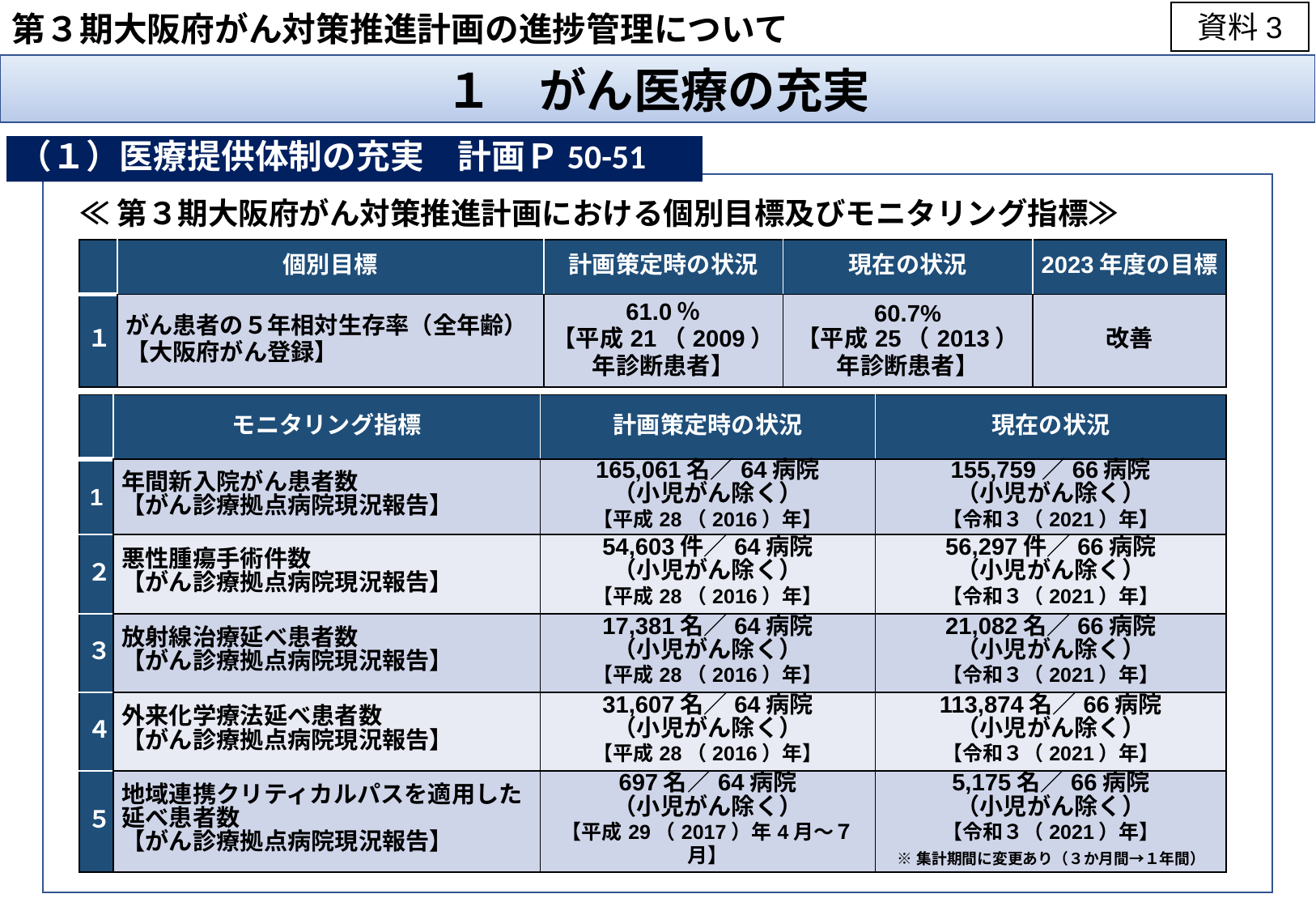

第３期大阪府がん対策推進計画の進捗管理について
資料3
１　がん医療の充実
（１）医療提供体制の充実　計画Ｐ50-51

≪第３期大阪府がん対策推進計画における個別目標及びモニタリング指標≫
|  | 個別目標 | 計画策定時の状況 | 現在の状況 | 2023年度の目標 |
| --- | --- | --- | --- | --- |
| １ | がん患者の５年相対生存率（全年齢） 【大阪府がん登録】 | 61.0％ 【平成21（2009）年診断患者】 | 60.7% 【平成25（2013）年診断患者】 | 改善 |
|  | モニタリング指標 | 計画策定時の状況 | 現在の状況 |
| --- | --- | --- | --- |
| 1 | 年間新入院がん患者数 【がん診療拠点病院現況報告】 | 165,061名／64病院 （小児がん除く） 【平成28（2016）年】 | 155,759／66病院 （小児がん除く） 【令和３（2021）年】 |
| ２ | 悪性腫瘍手術件数 【がん診療拠点病院現況報告】 | 54,603件／64病院 （小児がん除く） 【平成28（2016）年】 | 56,297件／66病院 （小児がん除く） 【令和３（2021）年】 |
| ３ | 放射線治療延べ患者数 【がん診療拠点病院現況報告】 | 17,381名／64病院 （小児がん除く） 【平成28（2016）年】 | 21,082名／66病院 （小児がん除く） 【令和３（2021）年】 |
| ４ | 外来化学療法延べ患者数 【がん診療拠点病院現況報告】 | 31,607名／64病院 （小児がん除く） 【平成28（2016）年】 | 113,874名／66病院 （小児がん除く） 【令和３（2021）年】 |
| ５ | 地域連携クリティカルパスを適用した延べ患者数 【がん診療拠点病院現況報告】 | 697名／64病院 （小児がん除く） 【平成29（2017）年4月～７月】 | 5,175名／66病院 （小児がん除く） 【令和３（2021）年】 ※集計期間に変更あり（３か月間→１年間） |
概ね予定どおり
概ね予定どおり